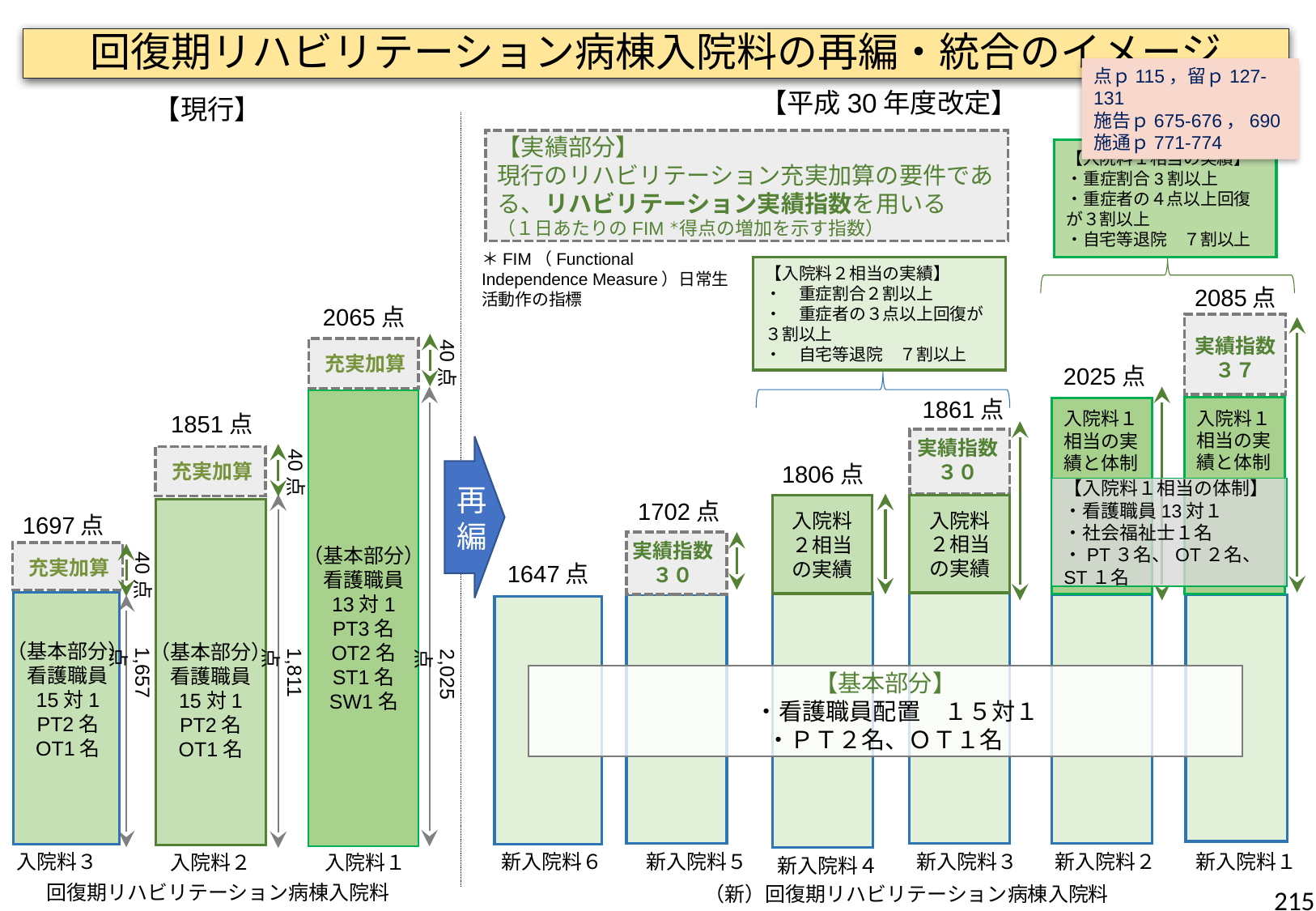

回復期リハビリテーション病棟入院料の再編・統合のイメージ
点ｐ115，留ｐ127-131
施告ｐ675-676，690
施通ｐ771-774
【平成30年度改定】
【現行】
【実績部分】
現行のリハビリテーション充実加算の要件である、リハビリテーション実績指数を用いる
（１日あたりのFIM＊得点の増加を示す指数）
【入院料１相当の実績】
・重症割合3割以上
・重症者の４点以上回復が３割以上
・自宅等退院　７割以上

＊FIM（Functional Independence Measure）日常生活動作の指標
【入院料２相当の実績】
・　重症割合２割以上
・　重症者の３点以上回復が３割以上
・　自宅等退院　７割以上

2085点
2065点

実績指数
３７
40点

充実加算
2025点
1861点

入院料１相当の実績と体制

入院料１相当の実績と体制

1851点

実績指数
３０
再編
40点

充実加算
1806点
【入院料１相当の体制】
・看護職員13対１
・社会福祉士１名
・PT３名、OT２名、ST１名
1702点
入院料２相当の実績
入院料２相当の実績

1697点

（基本部分）
看護職員
13対1
PT3名
OT2名
ST1名
SW1名
実績指数
３０

40点

充実加算
1647点

（基本部分）
看護職員
15対1
PT2名
OT1名

（基本部分）
看護職員
15対1
PT2名
OT1名
1,657点
1,811点
2,025点
【基本部分】
　　・看護職員配置　１５対１
・ＰＴ２名、ＯＴ１名
新入院料６
新入院料５
新入院料３
新入院料２
新入院料１
入院料３
入院料２
入院料１
新入院料４
回復期リハビリテーション病棟入院料
（新）回復期リハビリテーション病棟入院料
215